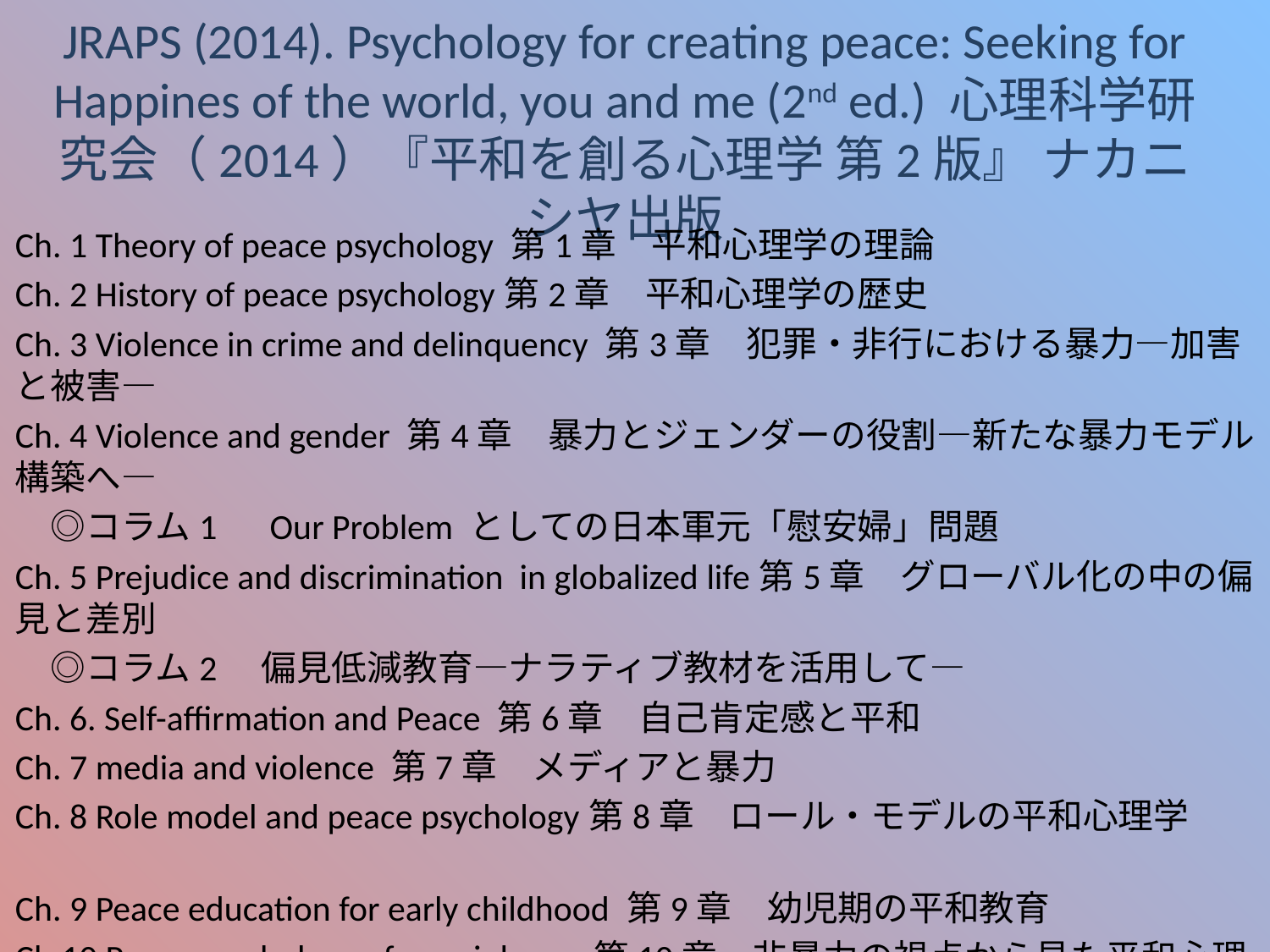

# JRAPS (2014). Psychology for creating peace: Seeking for Happines of the world, you and me (2nd ed.) 心理科学研究会（2014）『平和を創る心理学 第2版』 ナカニシヤ出版
Ch. 1 Theory of peace psychology 第1章　平和心理学の理論
Ch. 2 History of peace psychology第2章　平和心理学の歴史
Ch. 3 Violence in crime and delinquency 第3章　犯罪・非行における暴力―加害と被害―
Ch. 4 Violence and gender 第4章　暴力とジェンダーの役割―新たな暴力モデル構築へ―
　◎コラム1　Our Problem としての日本軍元「慰安婦」問題
Ch. 5 Prejudice and discrimination  in globalized life第5章　グローバル化の中の偏見と差別
　◎コラム2　偏見低減教育―ナラティブ教材を活用して―
Ch. 6. Self-affirmation and Peace 第6章　自己肯定感と平和
Ch. 7 media and violence 第7章　メディアと暴力
Ch. 8 Role model and peace psychology第8章　ロール・モデルの平和心理学
Ch. 9 Peace education for early childhood 第9章　幼児期の平和教育
Ch.10 Peace psychology of nonviolence 第10章　非暴力の視点から見た平和心理学とその可能性について